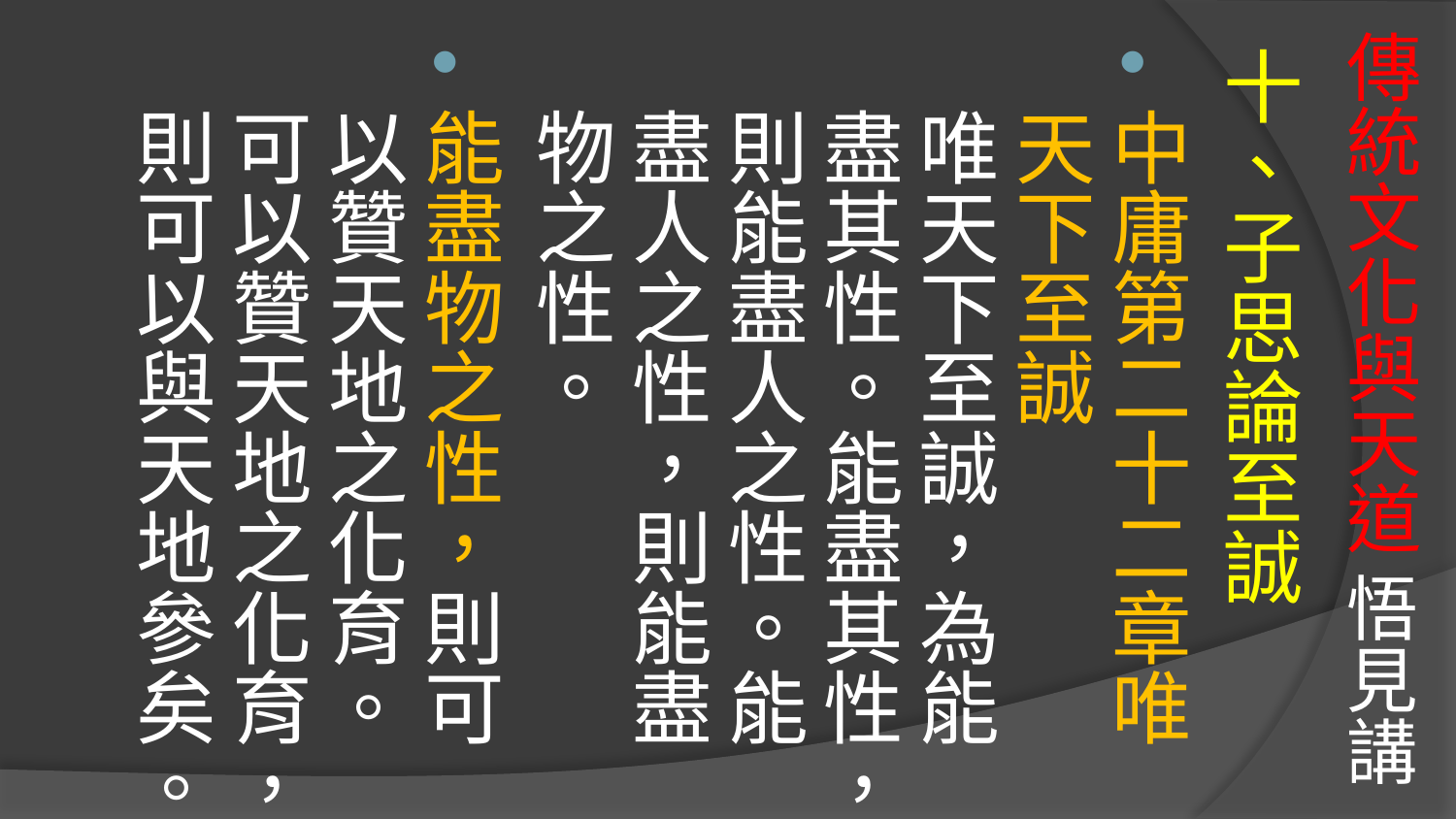

# 傳統文化與天道 悟見講
十、子思論至誠
中庸第二十二章唯天下至誠
唯天下至誠，為能盡其性。能盡其性，則能盡人之性。能盡人之性，則能盡物之性。
能盡物之性，則可以贊天地之化育。可以贊天地之化育，則可以與天地參矣。